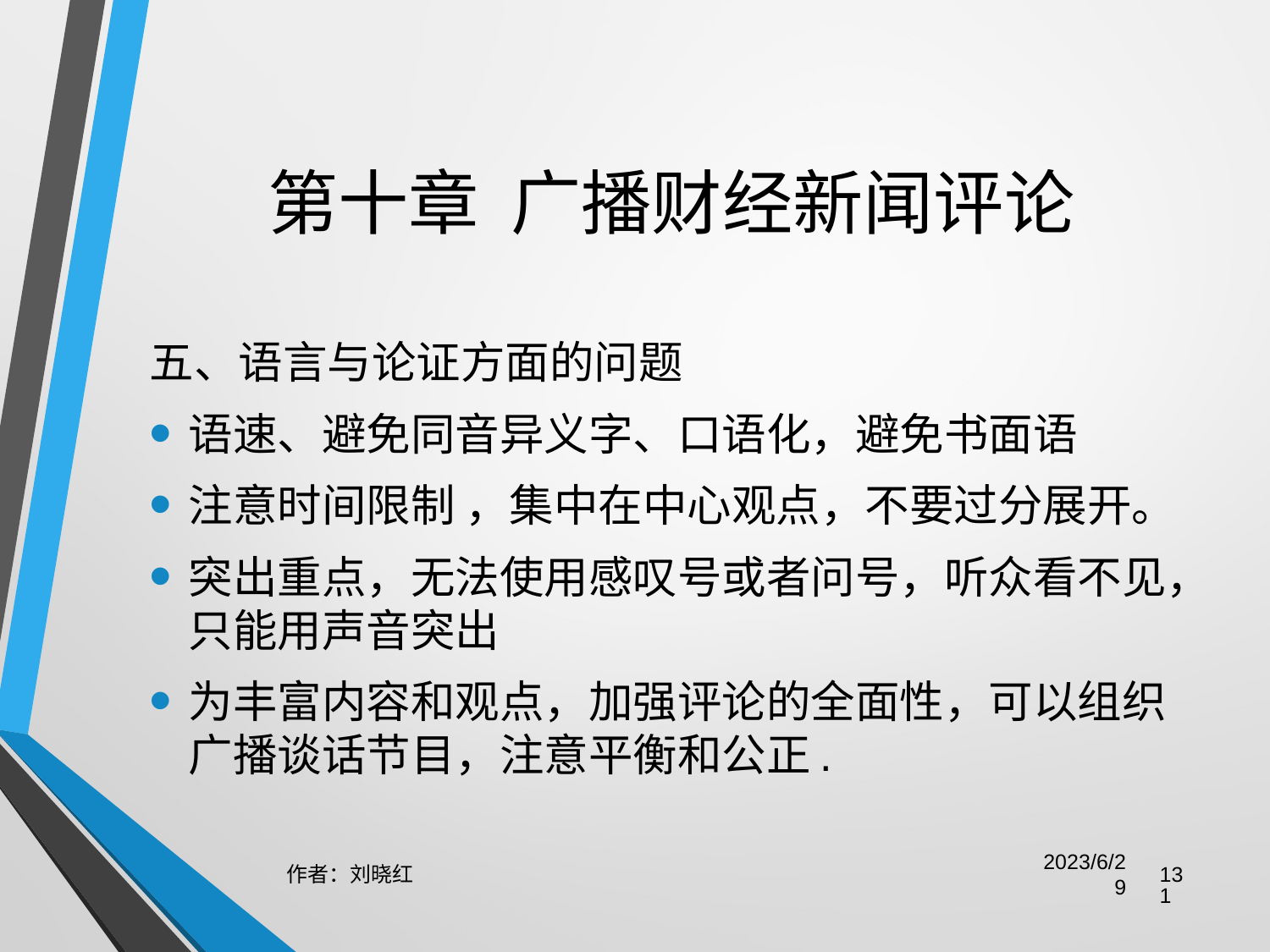

# 第十章  广播财经新闻评论
五、语言与论证方面的问题
语速、避免同音异义字、口语化，避免书面语
注意时间限制 ，集中在中心观点，不要过分展开。
突出重点，无法使用感叹号或者问号，听众看不见，只能用声音突出
为丰富内容和观点，加强评论的全面性，可以组织广播谈话节目，注意平衡和公正.
作者：刘晓红
2023/6/29
131